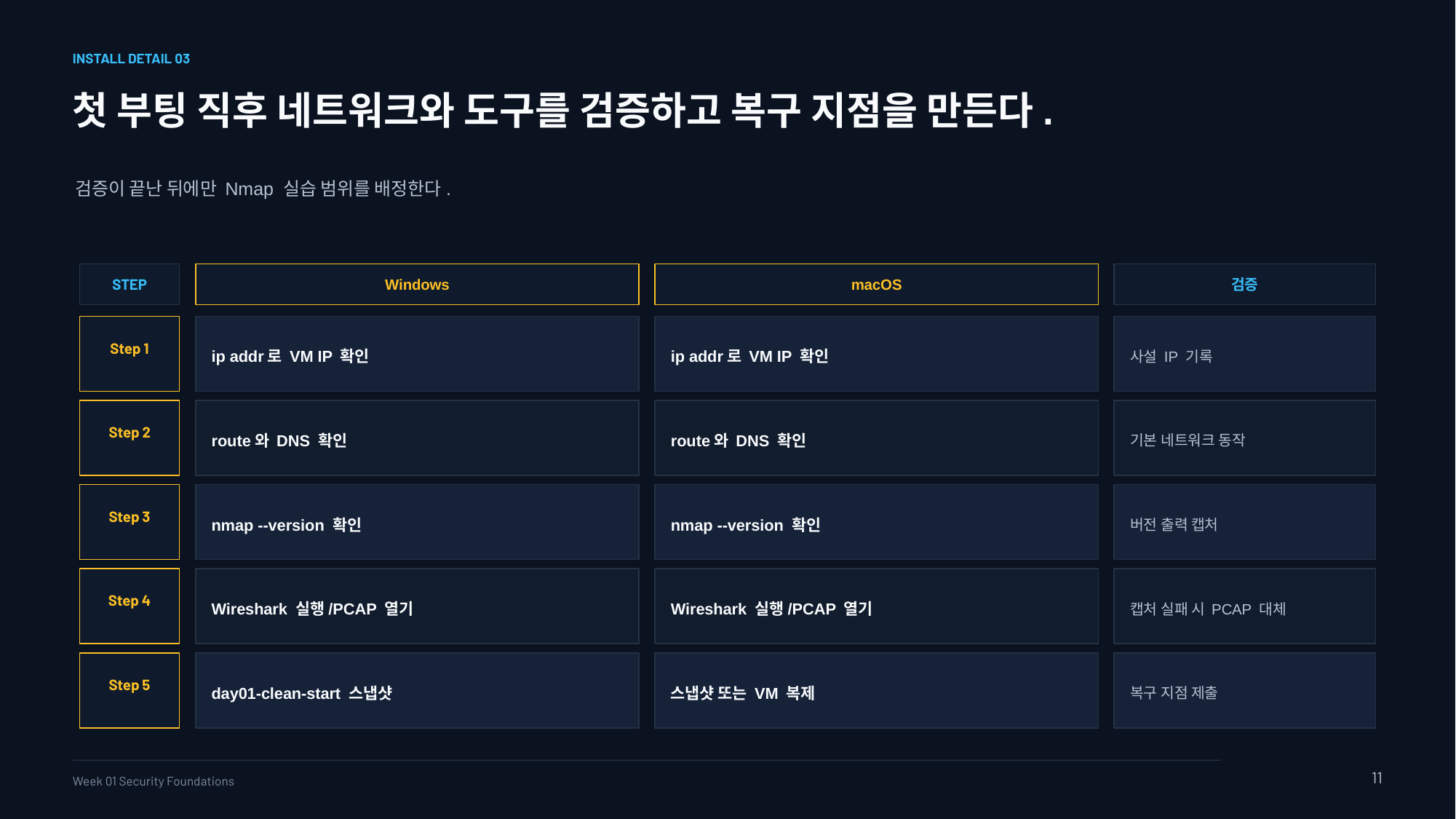

INSTALL DETAIL 03
첫 부팅 직후 네트워크와 도구를 검증하고 복구 지점을 만든다.
검증이 끝난 뒤에만 Nmap 실습 범위를 배정한다.

STEP
Windows
macOS
검증

ip addr로 VM IP 확인
ip addr로 VM IP 확인
사설 IP 기록
Step 1

route와 DNS 확인
route와 DNS 확인
기본 네트워크 동작
Step 2

nmap --version 확인
nmap --version 확인
버전 출력 캡처
Step 3

Wireshark 실행/PCAP 열기
Wireshark 실행/PCAP 열기
캡처 실패 시 PCAP 대체
Step 4

day01-clean-start 스냅샷
스냅샷 또는 VM 복제
복구 지점 제출
Step 5

11
Week 01 Security Foundations